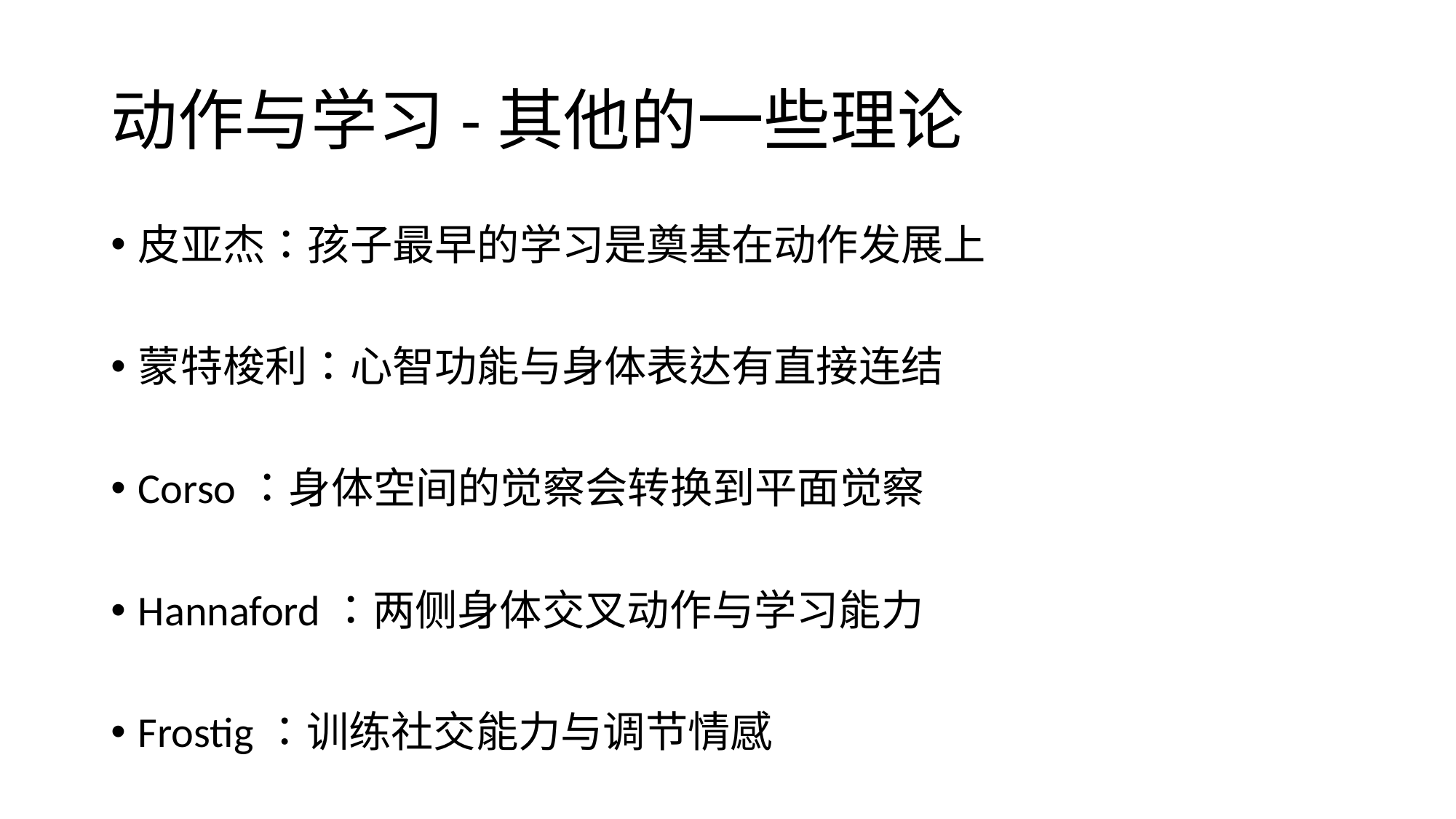

# 动作与学习-其他的一些理论
皮亚杰：孩子最早的学习是奠基在动作发展上

蒙特梭利：心智功能与身体表达有直接连结

Corso：身体空间的觉察会转换到平面觉察

Hannaford：两侧身体交叉动作与学习能力

Frostig：训练社交能力与调节情感